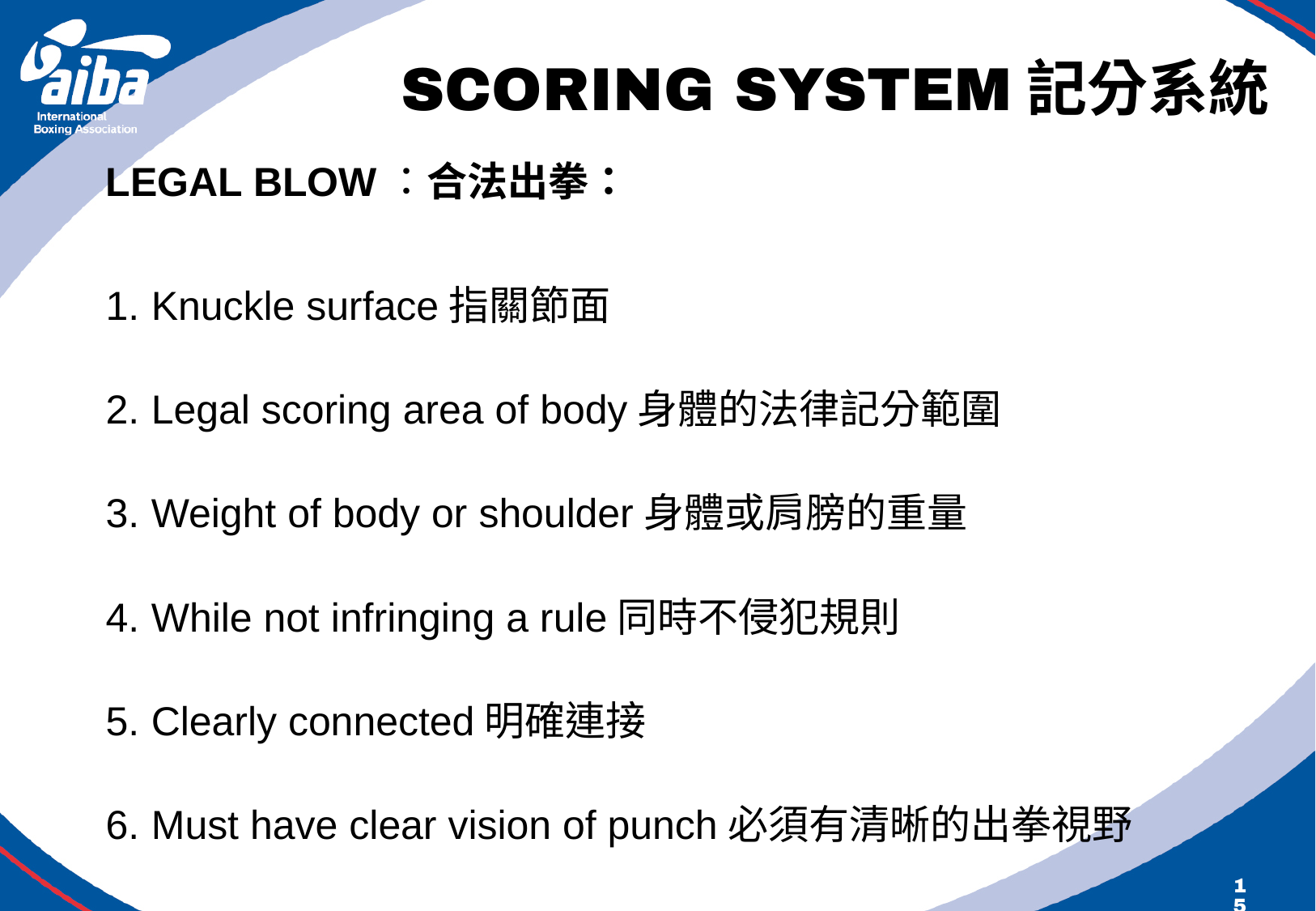

# SCORING SYSTEM記分系統
LEGAL BLOW：合法出拳：

Knuckle surface指關節面

Legal scoring area of body身體的法律記分範圍

Weight of body or shoulder身體或肩膀的重量

While not infringing a rule同時不侵犯規則

Clearly connected明確連接

Must have clear vision of punch必須有清晰的出拳視野

157